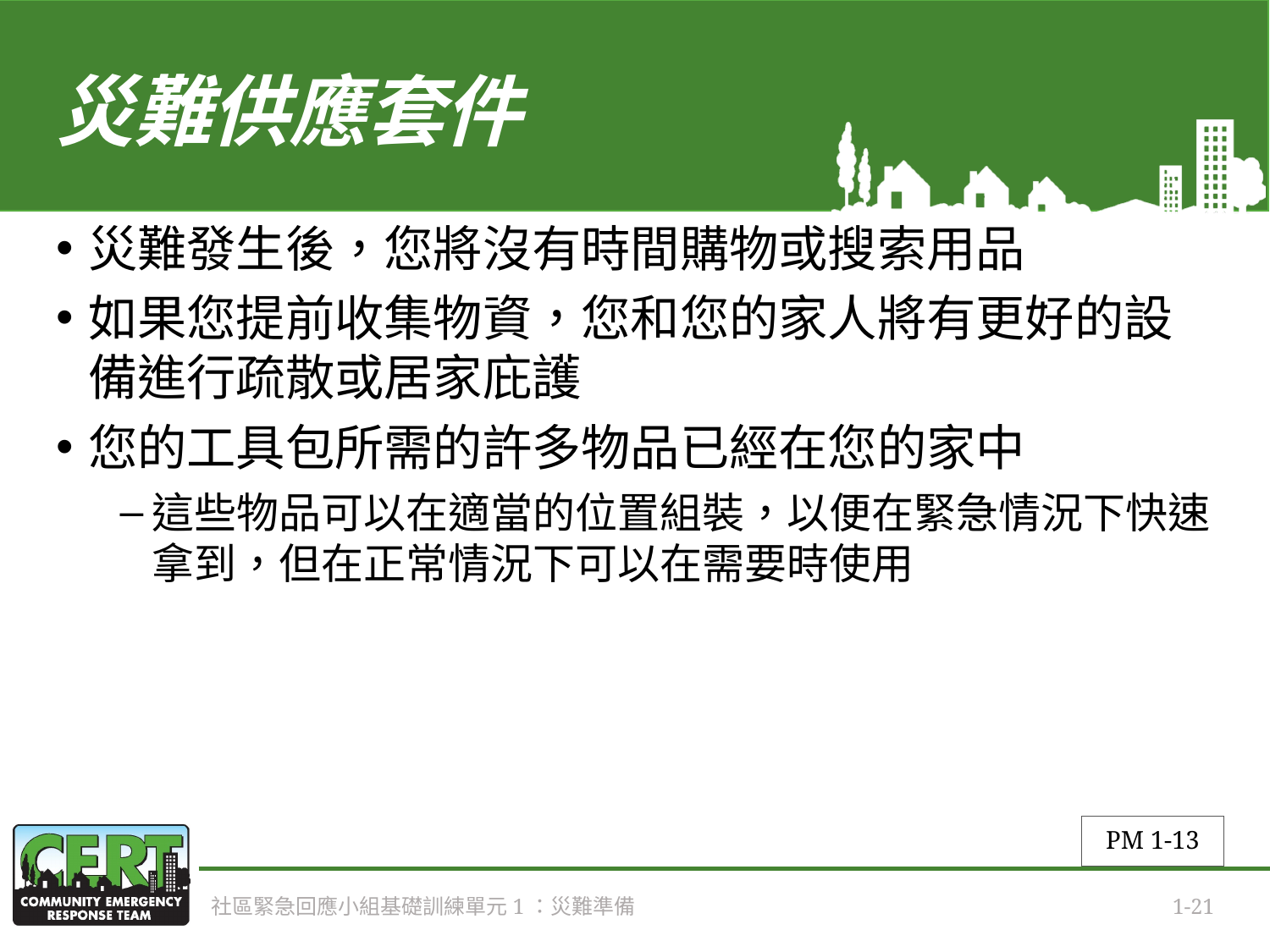

# 災難供應套件
災難發生後，您將沒有時間購物或搜索用品
如果您提前收集物資，您和您的家人將有更好的設備進行疏散或居家庇護
您的工具包所需的許多物品已經在您的家中
這些物品可以在適當的位置組裝，以便在緊急情況下快速拿到，但在正常情況下可以在需要時使用

PM 1-13
社區緊急回應小組基礎訓練單元1：災難準備
1-21